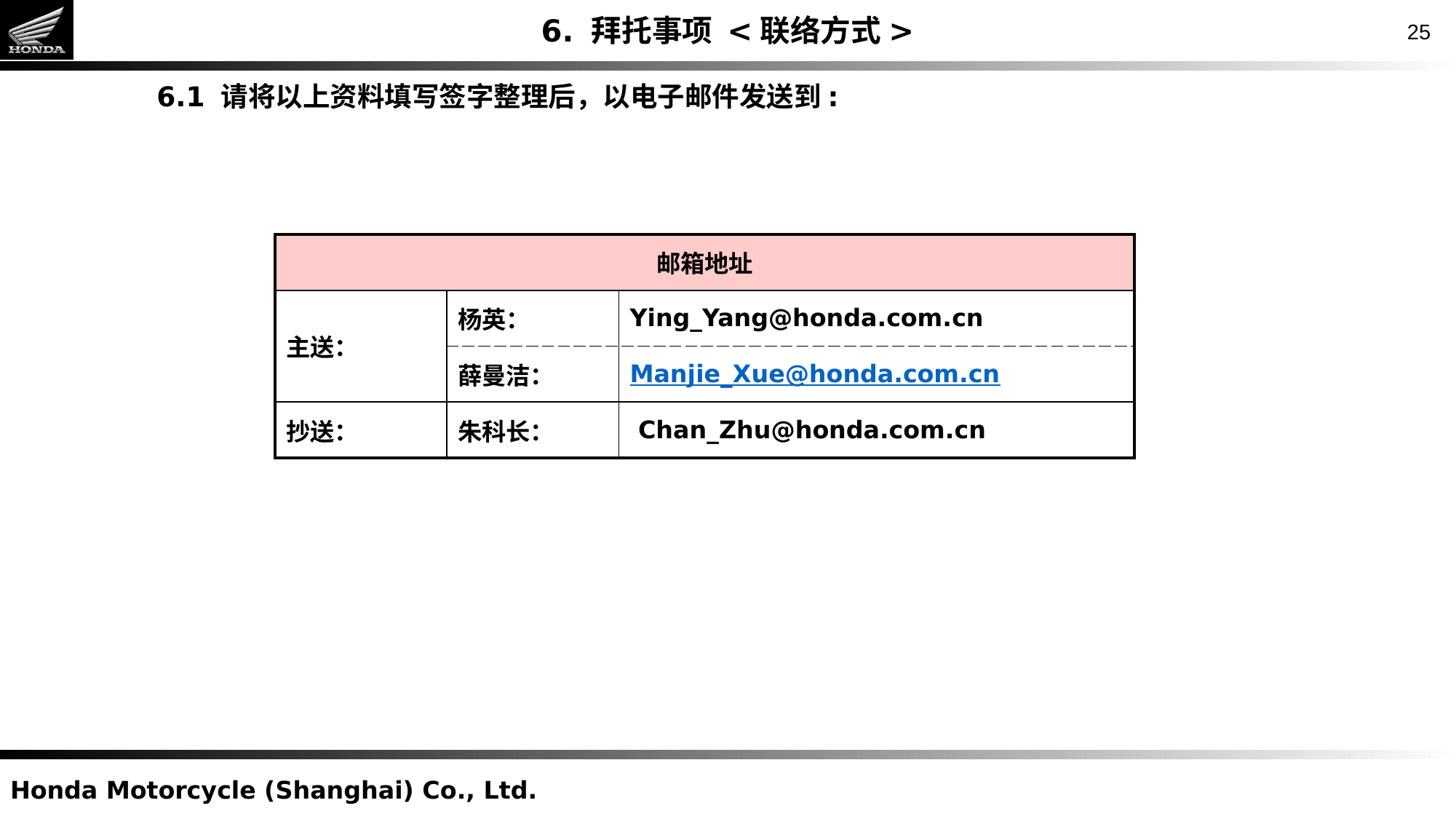

6. 拜托事项 <联络方式>
6.1 请将以上资料填写签字整理后，以电子邮件发送到:
| 邮箱地址 |  |  |
| --- | --- | --- |
| 主送： | 杨英： | Ying\_Yang@honda.com.cn |
|  | 薛曼洁： | Manjie\_Xue@honda.com.cn |
| 抄送： | 朱科长： | Chan\_Zhu@honda.com.cn |